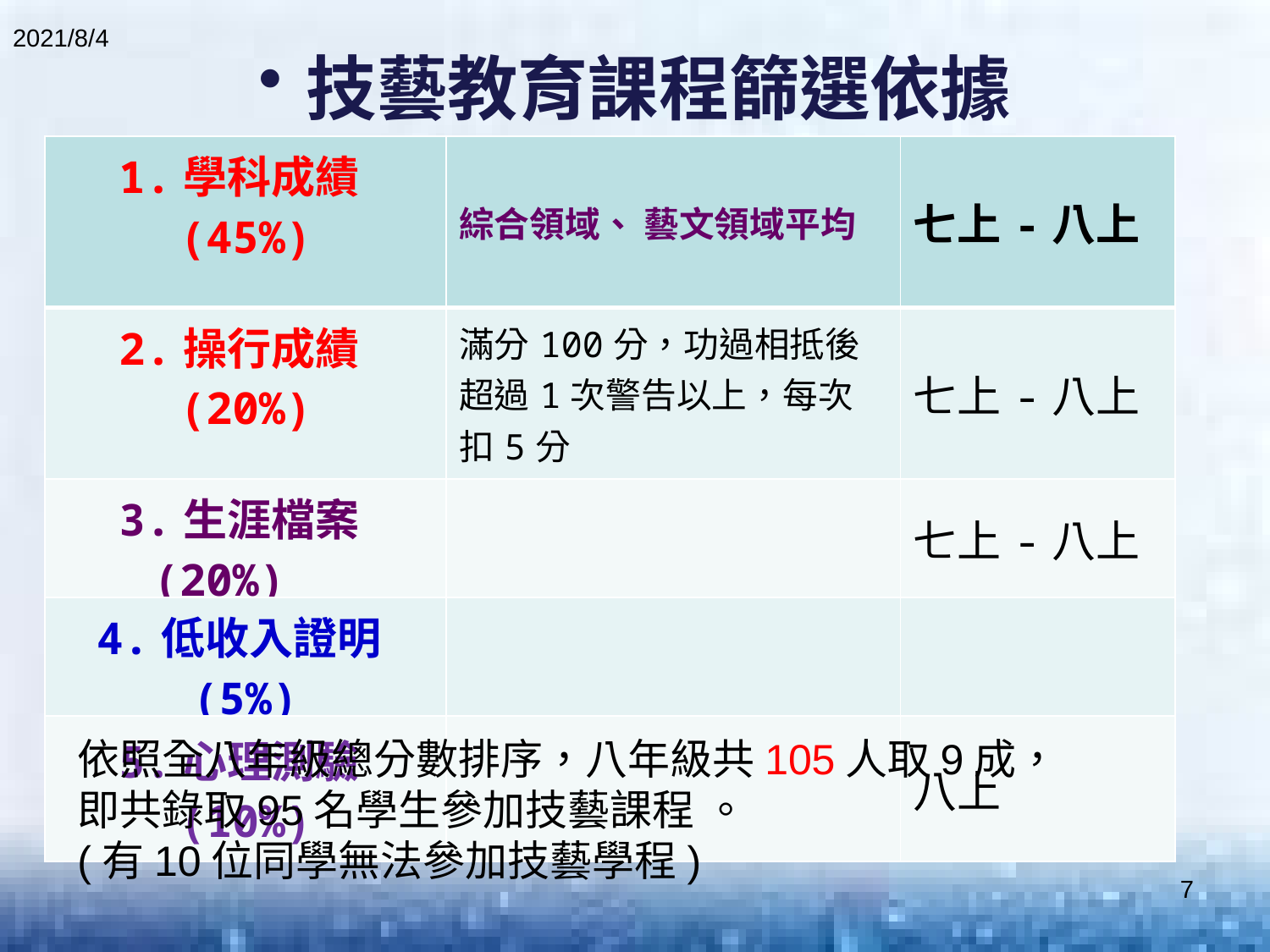

2021/8/4
# 技藝教育課程篩選依據
| 1.學科成績(45%) | 綜合領域、 藝文領域平均 | 七上-八上 |
| --- | --- | --- |
| 2.操行成績(20%) | 滿分100分，功過相抵後超過1次警告以上，每次扣5分 | 七上-八上 |
| 3.生涯檔案(20%) |  | 七上-八上 |
| 4.低收入證明(5%) |  |  |
| 5.心理測驗(10%) |  | 八上 |
依照全八年級總分數排序，八年級共105人取9成，
即共錄取95名學生參加技藝課程 。
(有10位同學無法參加技藝學程)
7